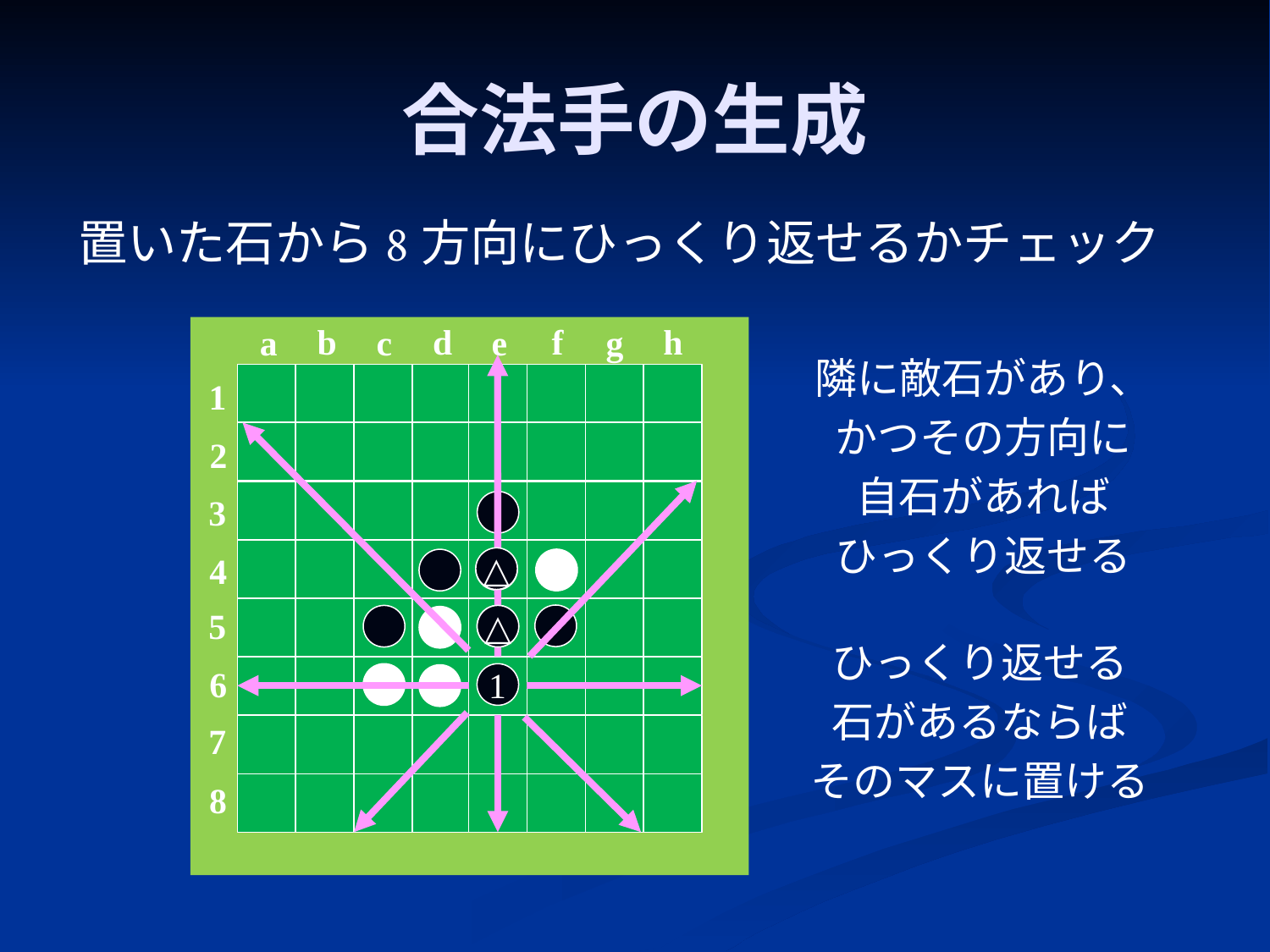

# 合法手の生成
置いた石から8方向にひっくり返せるかチェック
d
h
b
f
c
g
a
e

1
2
3

4

5

6

7
8
隣に敵石があり、
かつその方向に
自石があれば
ひっくり返せる
△
△
ひっくり返せる
石があるならば
そのマスに置ける
1